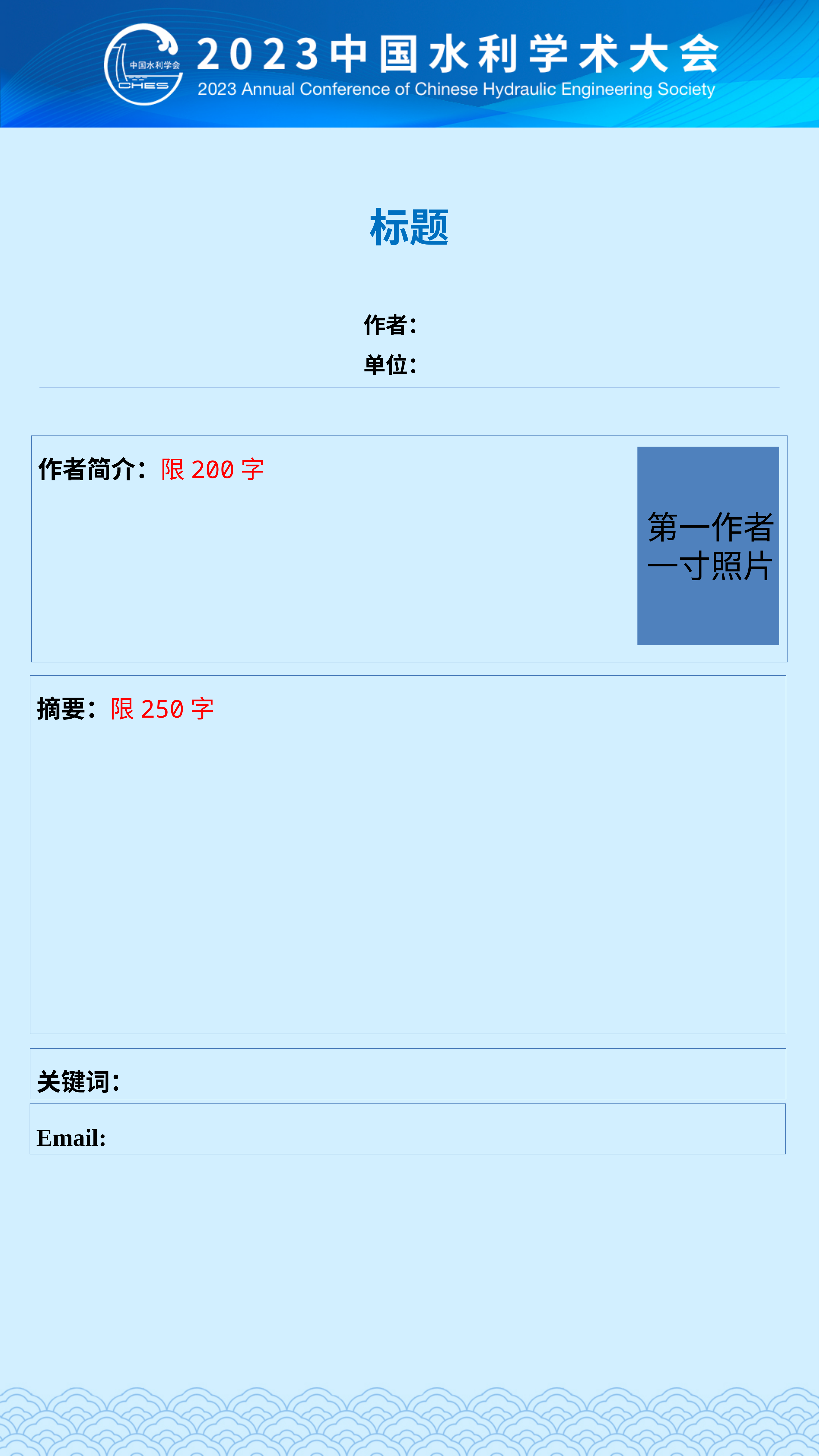

标题
作者：
单位：
作者简介：限200字

第一作者
一寸照片
摘要：限250字

关键词：
Email: